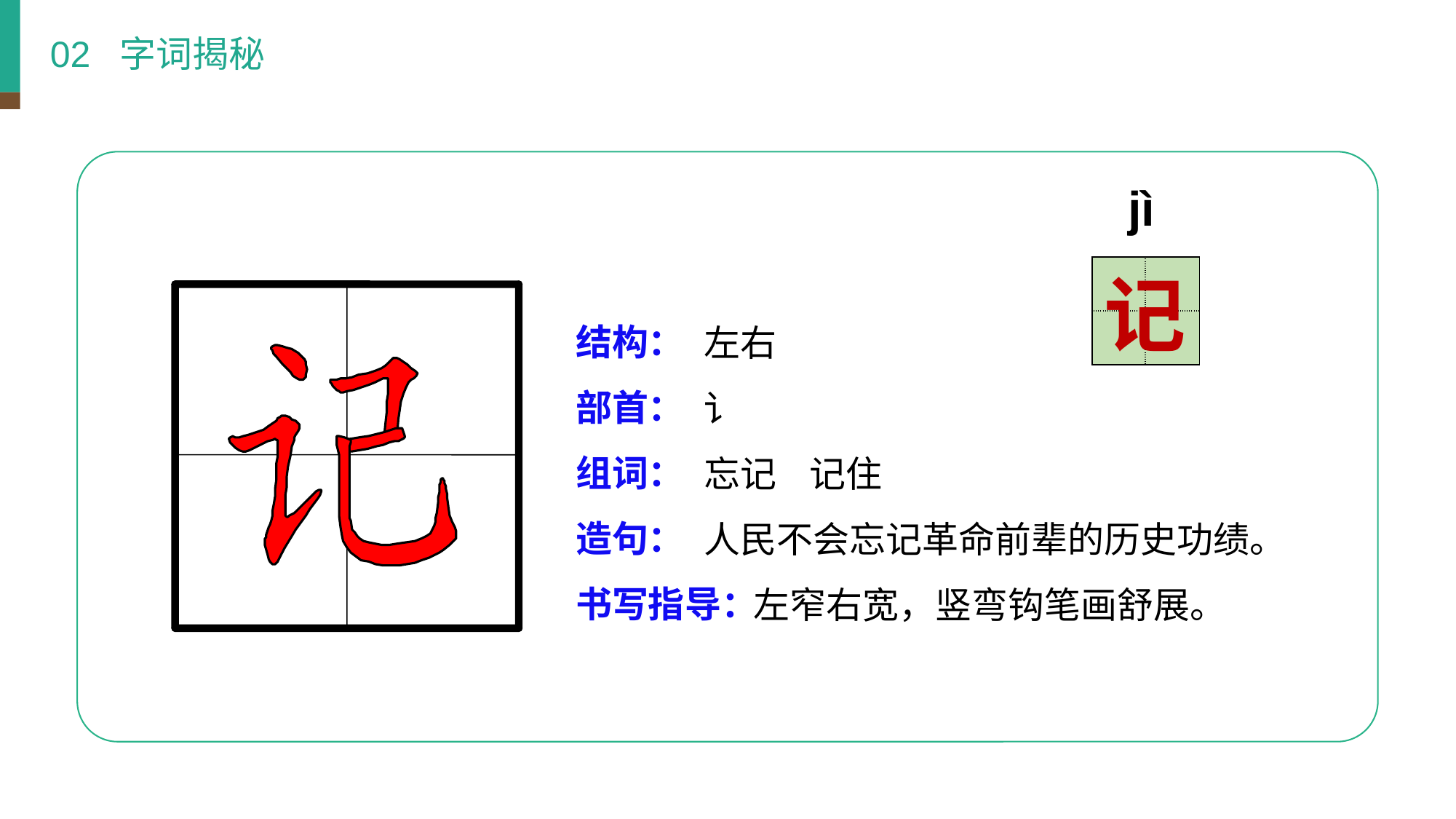

02  字词揭秘
 jì
|  |  |
| --- | --- |
|  |  |
记

结构：
部首：
组词：
造句：
书写指导：
左右
讠
忘记    记住
人民不会忘记革命前辈的历史功绩。
     左窄右宽，竖弯钩笔画舒展。